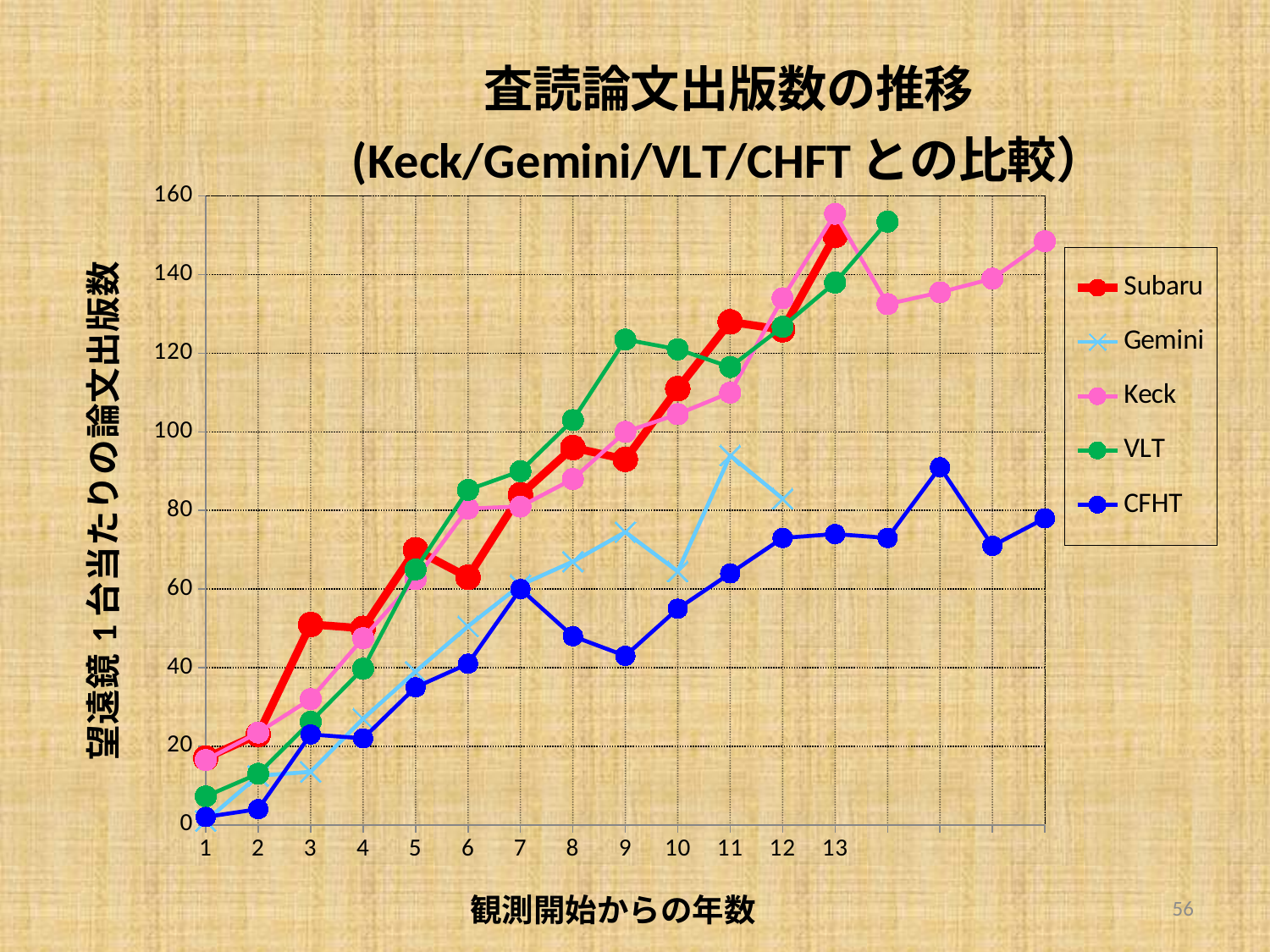

### Chart: 査読論文出版数の推移
(Keck/Gemini/VLT/CHFTとの比較）

| Category | Subaru | Gemini | Keck  | VLT | CFHT |
|---|---|---|---|---|---|
56